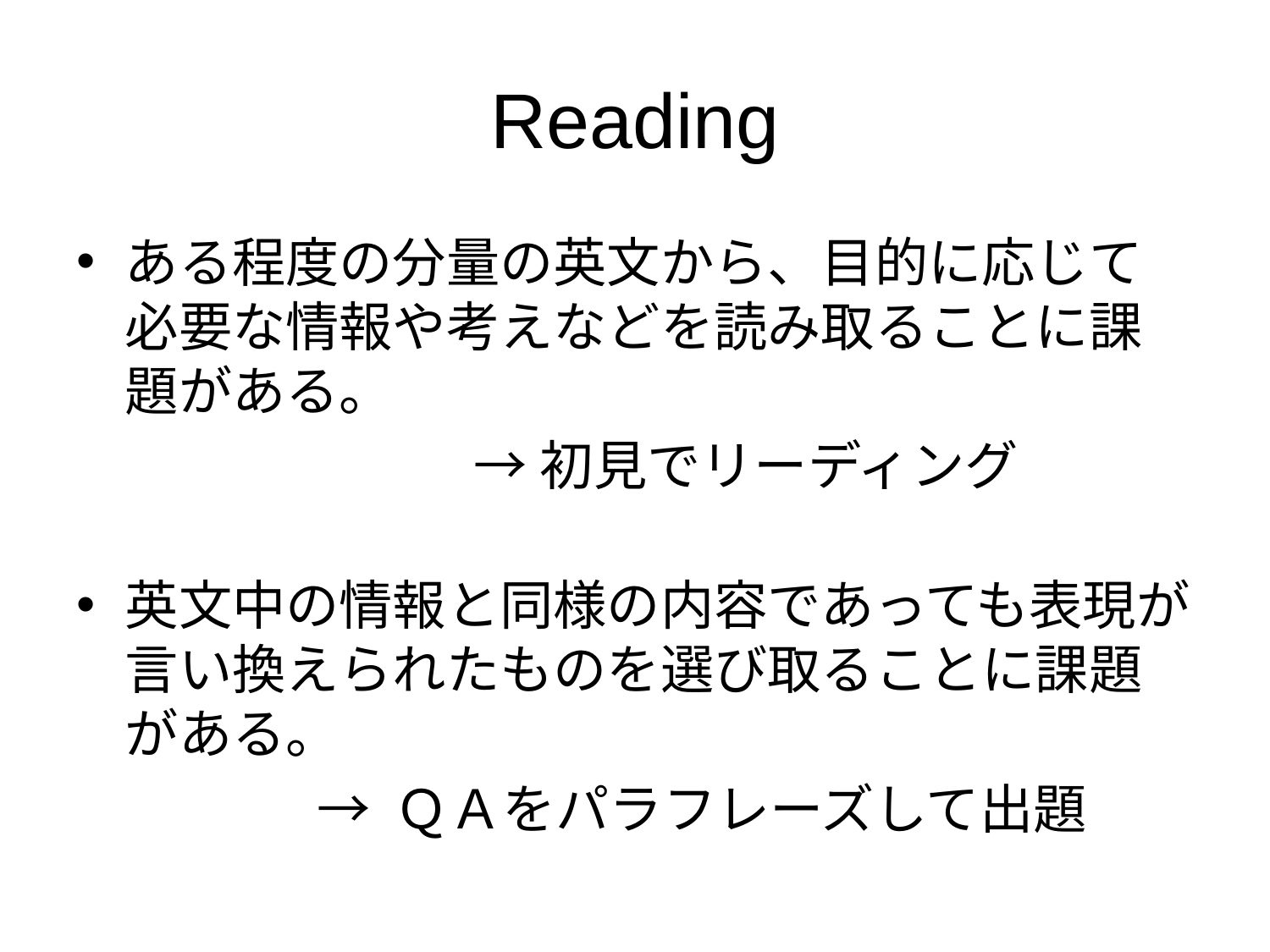

# Reading
ある程度の分量の英文から、目的に応じて必要な情報や考えなどを読み取ることに課題がある。
                                 →初見でリーディング
英文中の情報と同様の内容であっても表現が言い換えられたものを選び取ることに課題がある。
                    → ＱＡをパラフレーズして出題